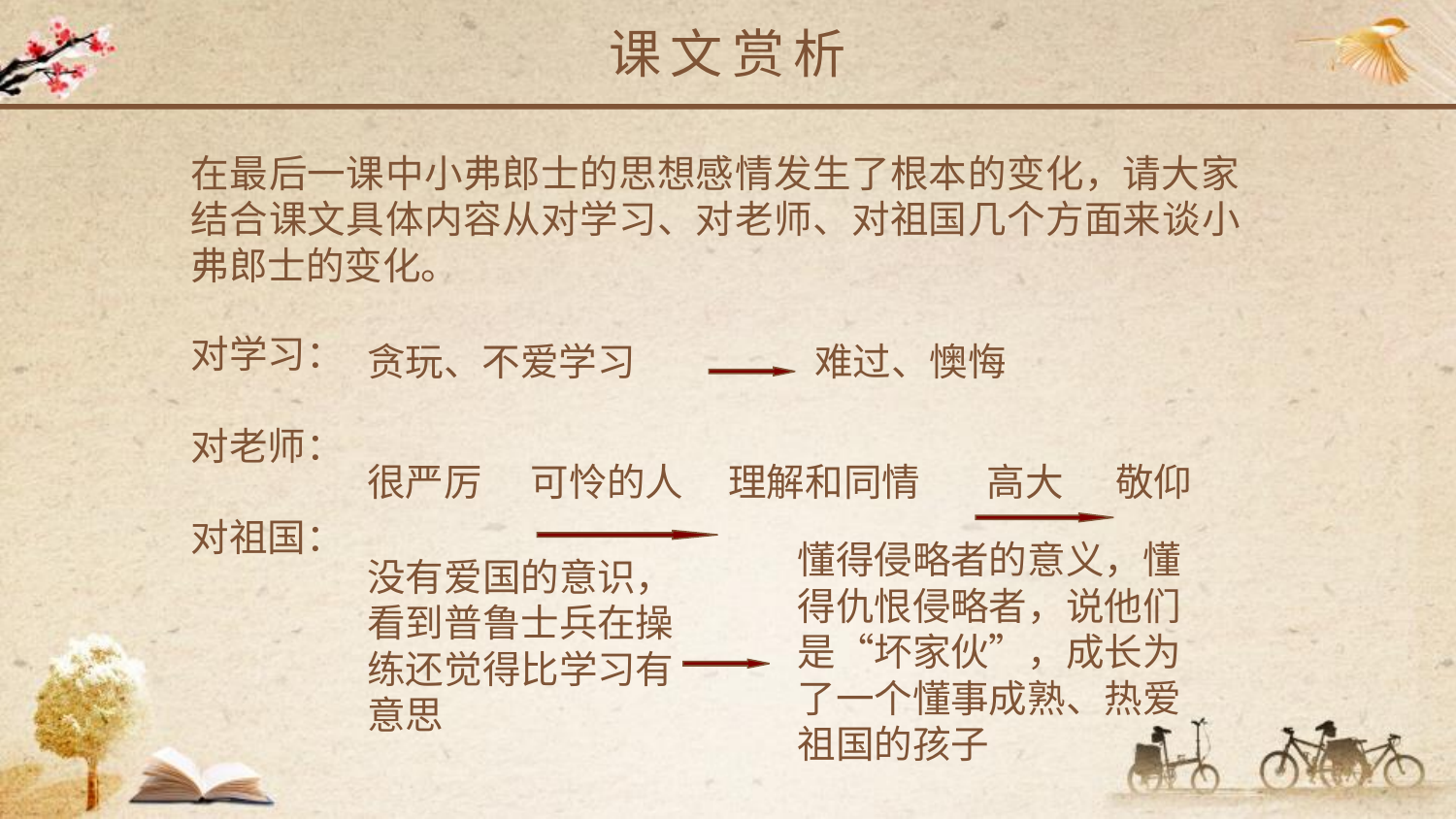

课文赏析

在最后一课中小弗郎士的思想感情发生了根本的变化，请大家结合课文具体内容从对学习、对老师、对祖国几个方面来谈小弗郎士的变化。
对学习：

对老师：

对祖国：
贪玩、不爱学习
难过、懊悔

很严厉
可怜的人
理解和同情
高大
敬仰

懂得侵略者的意义，懂得仇恨侵略者，说他们是“坏家伙”，成长为了一个懂事成熟、热爱祖国的孩子

没有爱国的意识，看到普鲁士兵在操练还觉得比学习有意思